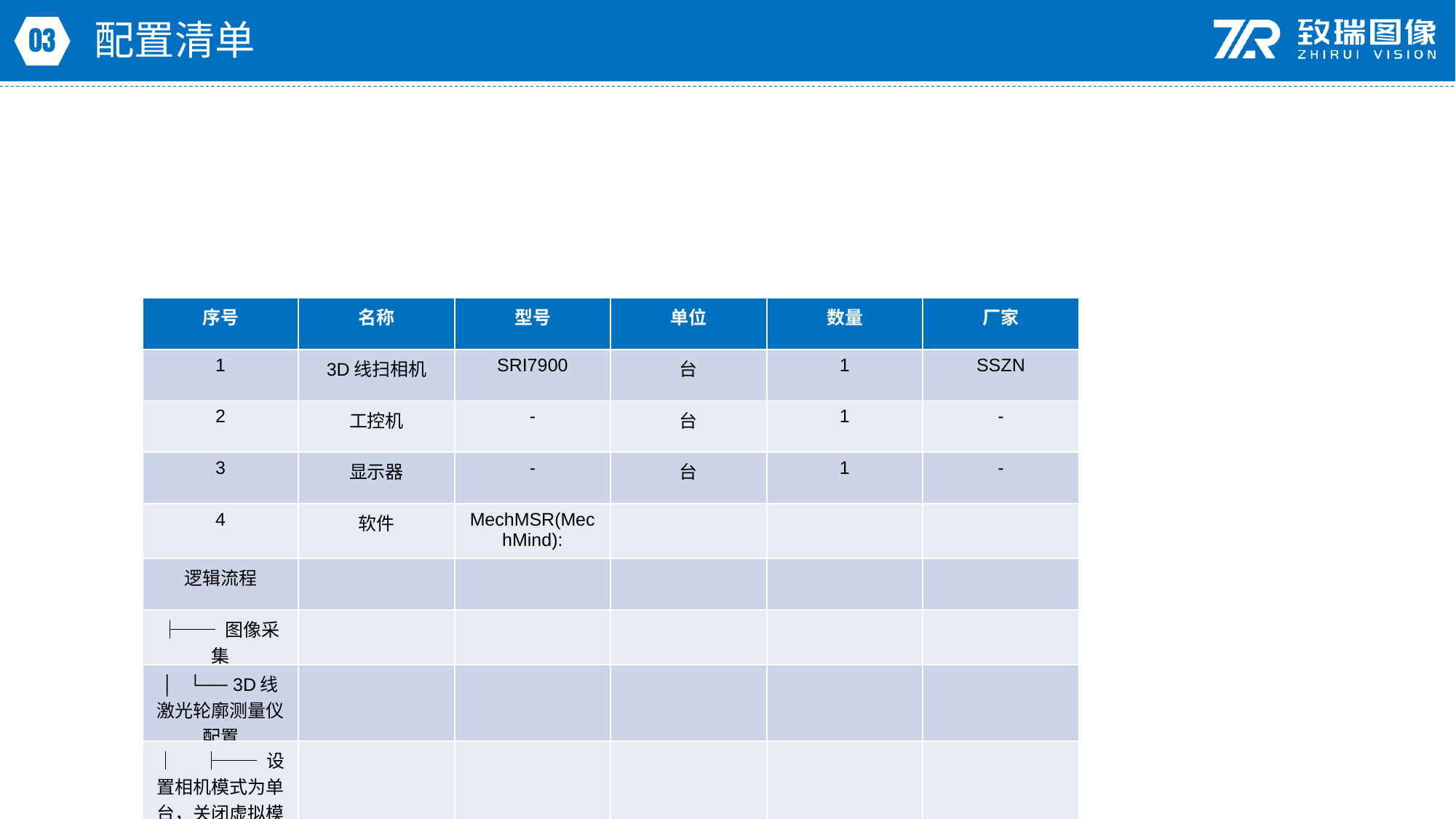

配置清单
03
| 序号 | 名称 | 型号 | 单位 | 数量 | 厂家 |
| --- | --- | --- | --- | --- | --- |
| 1 | 3D线扫相机 | SRI7900 | 台 | 1 | SSZN |
| 2 | 工控机 | - | 台 | 1 | - |
| 3 | 显示器 | - | 台 | 1 | - |
| 4 | 软件 | MechMSR(MechMind): |  |  |  |
| 逻辑流程 |  |  |  |  |  |
| ├── 图像采集 |  |  |  |  |  |
| │ └── 3D线激光轮廓测量仪配置 |  |  |  |  |  |
| │ ├── 设置相机模式为单台，关闭虚拟模式 |  |  |  |  |  |
| │ ├── 配置触发源为外部触发（与传送带同步） |  |  |  |  |  |
| │ ├── 调整扫描行数至满足1mm精度（建议≥1500行） |  |  |  |  |  |
| │ ├── 设置Y轴分辨率为0.3m/s对应的时间间隔（Δt=0.3m/s / 50pcs/min ≈ 0.36s/pc） |  |  |  |  |  |
| │ └── 启用翻转图像（若玻璃钢反光需调整方向） |  |  |  |  |  |
| │ |  |  |  |  |  |
| ├── 预处理 |  |  |  |  |  |
| │ ├── 表面噪点去除 |  |  |  |  |  |
| │ │ ├── 使用强度图（青色表面强度对比明显） |  |  |  |  |  |
| │ │ ├── 深度差阈值设为1.5mm（略高于精度要求） |  |  |  |  |  |
| │ │ └── 类的最小点数设为5（过滤小面积噪点） |  |  |  |  |  |
| │ └── 轮廓线预处理 |  |  |  |  |  |
| │ ├── 使用特征区域限定测量范围（覆盖300mm高度区域） |  |  |  |  |  |
| │ └── 应用高斯滤波（窗口大小3mm，标准差1.5mm） |  |  |  |  |  |
| │ |  |  |  |  |  |
| ├── 高度方向尺寸测量 |  |  |  |  |  |
| │ ├── 定位轮廓线特征点 |  |  |  |  |  |
| │ │ ├── 特征点类型选择最大Z（顶部）和最小Z（底部） |  |  |  |  |  |
| │ │ └── Epsilon设为0.5（平衡灵敏度与稳定性） |  |  |  |  |  |
| │ ├── 测量轮廓线高度 |  |  |  |  |  |
| │ │ ├── 设置特征区域（覆盖整个高度方向） |  |  |  |  |  |
| │ │ ├── 使用基准点（底部平面拟合） |  |  |  |  |  |
| │ │ └── 高度测量方式选择“特征点到基准点” |  |  |  |  |  |
| │ │ └── 合格范围设为±0.5mm（总公差1mm） |  |  |  |  |  |
| │ └── 通过特征测量尺寸 |  |  |  |  |  |
| │ ├── 特征点1类型 | 套 | 1 | MechMSR(MechMind): |  |  |
| 逻辑流程 |  |  |  |  |  |
| ├── 图像采集 |  |  |  |  |  |
| │ └── 3D线激光轮廓测量仪配置 |  |  |  |  |  |
| │ ├── 设置相机模式为单台，关闭虚拟模式 |  |  |  |  |  |
| │ ├── 配置触发源为外部触发（与传送带同步） |  |  |  |  |  |
| │ ├── 调整扫描行数至满足1mm精度（建议≥1500行） |  |  |  |  |  |
| │ ├── 设置Y轴分辨率为0.3m/s对应的时间间隔（Δt=0.3m/s / 50pcs/min ≈ 0.36s/pc） |  |  |  |  |  |
| │ └── 启用翻转图像（若玻璃钢反光需调整方向） |  |  |  |  |  |
| │ |  |  |  |  |  |
| ├── 预处理 |  |  |  |  |  |
| │ ├── 表面噪点去除 |  |  |  |  |  |
| │ │ ├── 使用强度图（青色表面强度对比明显） |  |  |  |  |  |
| │ │ ├── 深度差阈值设为1.5mm（略高于精度要求） |  |  |  |  |  |
| │ │ └── 类的最小点数设为5（过滤小面积噪点） |  |  |  |  |  |
| │ └── 轮廓线预处理 |  |  |  |  |  |
| │ ├── 使用特征区域限定测量范围（覆盖300mm高度区域） |  |  |  |  |  |
| │ └── 应用高斯滤波（窗口大小3mm，标准差1.5mm） |  |  |  |  |  |
| │ |  |  |  |  |  |
| ├── 高度方向尺寸测量 |  |  |  |  |  |
| │ ├── 定位轮廓线特征点 |  |  |  |  |  |
| │ │ ├── 特征点类型选择最大Z（顶部）和最小Z（底部） |  |  |  |  |  |
| │ │ └── Epsilon设为0.5（平衡灵敏度与稳定性） |  |  |  |  |  |
| │ ├── 测量轮廓线高度 |  |  |  |  |  |
| │ │ ├── 设置特征区域（覆盖整个高度方向） |  |  |  |  |  |
| │ │ ├── 使用基准点（底部平面拟合） |  |  |  |  |  |
| │ │ └── 高度测量方式选择“特征点到基准点” |  |  |  |  |  |
| │ │ └── 合格范围设为±0.5mm（总公差1mm） |  |  |  |  |  |
| │ └── 通过特征测量尺寸 |  |  |  |  |  |
| │ ├── 特征点1类型 |  |  |  |  |  |